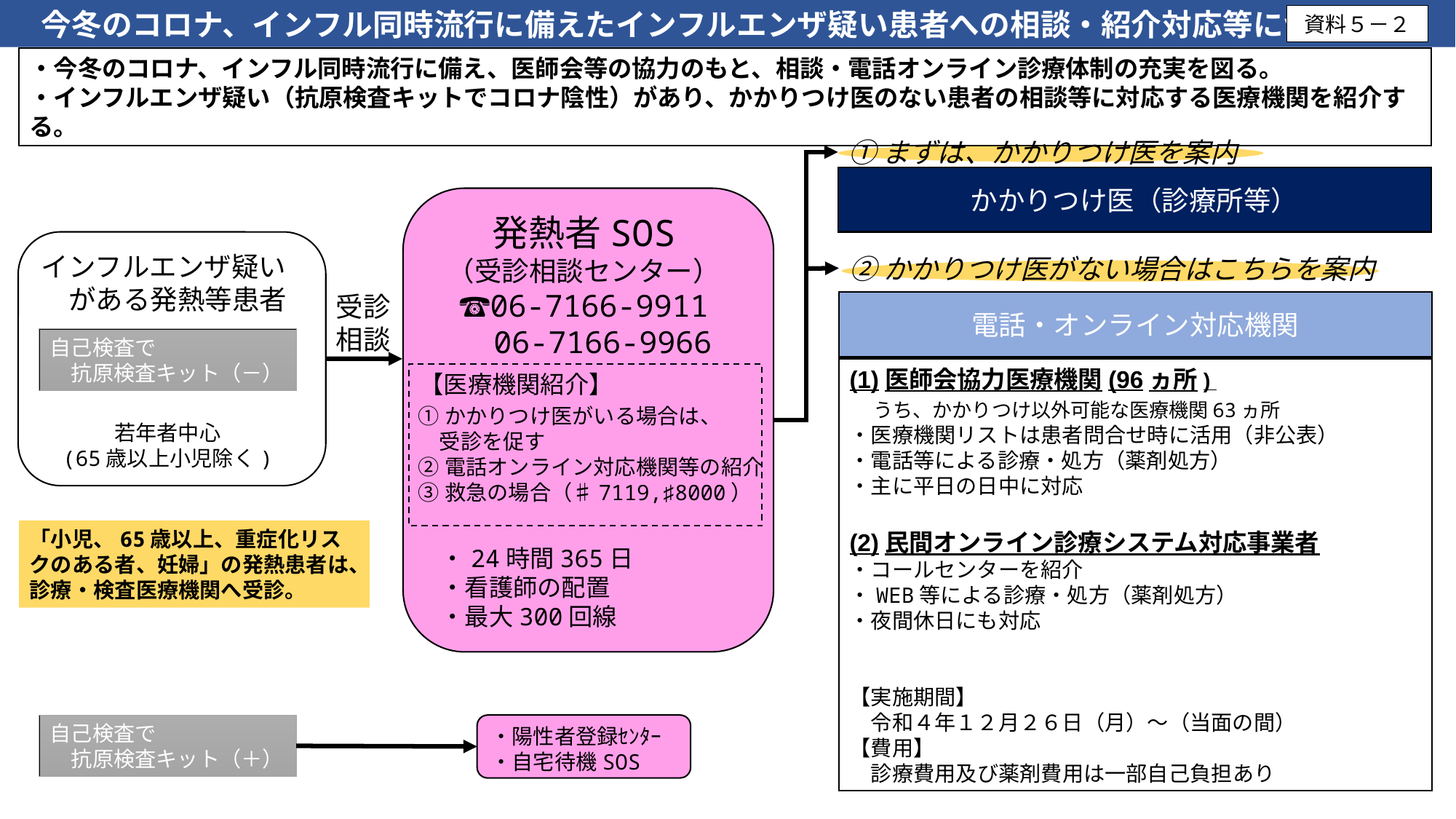

今冬のコロナ、インフル同時流行に備えたインフルエンザ疑い患者への相談・紹介対応等について
資料５－２
・今冬のコロナ、インフル同時流行に備え、医師会等の協力のもと、相談・電話オンライン診療体制の充実を図る。
・インフルエンザ疑い（抗原検査キットでコロナ陰性）があり、かかりつけ医のない患者の相談等に対応する医療機関を紹介する。
①まずは、かかりつけ医を案内

かかりつけ医（診療所等）

発熱者SOS
（受診相談センター）
☎06-7166-9911
　06-7166-9966
インフルエンザ疑い
　がある発熱等患者

②かかりつけ医がない場合はこちらを案内

受診
相談
電話・オンライン対応機関
自己検査で
　抗原検査キット（－）
(1)医師会協力医療機関(96ヵ所)
　うち、かかりつけ以外可能な医療機関63ヵ所
・医療機関リストは患者問合せ時に活用（非公表）
・電話等による診療・処方（薬剤処方）
・主に平日の日中に対応

(2)民間オンライン診療システム対応事業者
・コールセンターを紹介
・WEB等による診療・処方（薬剤処方）
・夜間休日にも対応

【実施期間】
　令和４年１２月２６日（月）～（当面の間）
【費用】
　診療費用及び薬剤費用は一部自己負担あり
【医療機関紹介】

①かかりつけ医がいる場合は、
　受診を促す
②電話オンライン対応機関等の紹介
③救急の場合（♯7119,♯8000）
若年者中心
(65歳以上小児除く)
・24時間365日
・看護師の配置
・最大300回線
「小児、65歳以上、重症化リスクのある者、妊婦」の発熱患者は、診療・検査医療機関へ受診。
自己検査で
　抗原検査キット（＋）
・陽性者登録ｾﾝﾀｰ
・自宅待機SOS